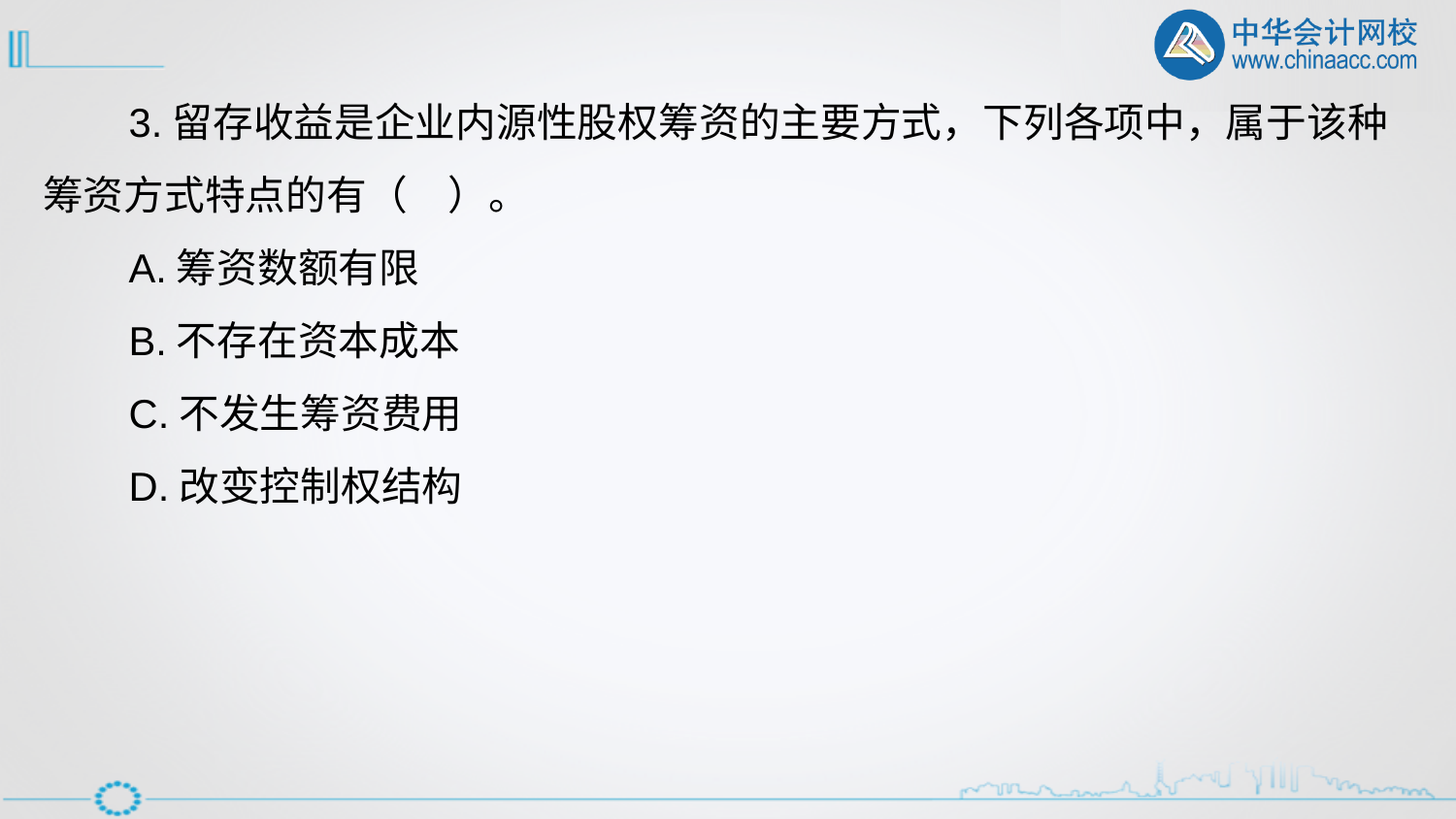

3.留存收益是企业内源性股权筹资的主要方式，下列各项中，属于该种筹资方式特点的有（　）。
A.筹资数额有限
B.不存在资本成本
C.不发生筹资费用
D.改变控制权结构